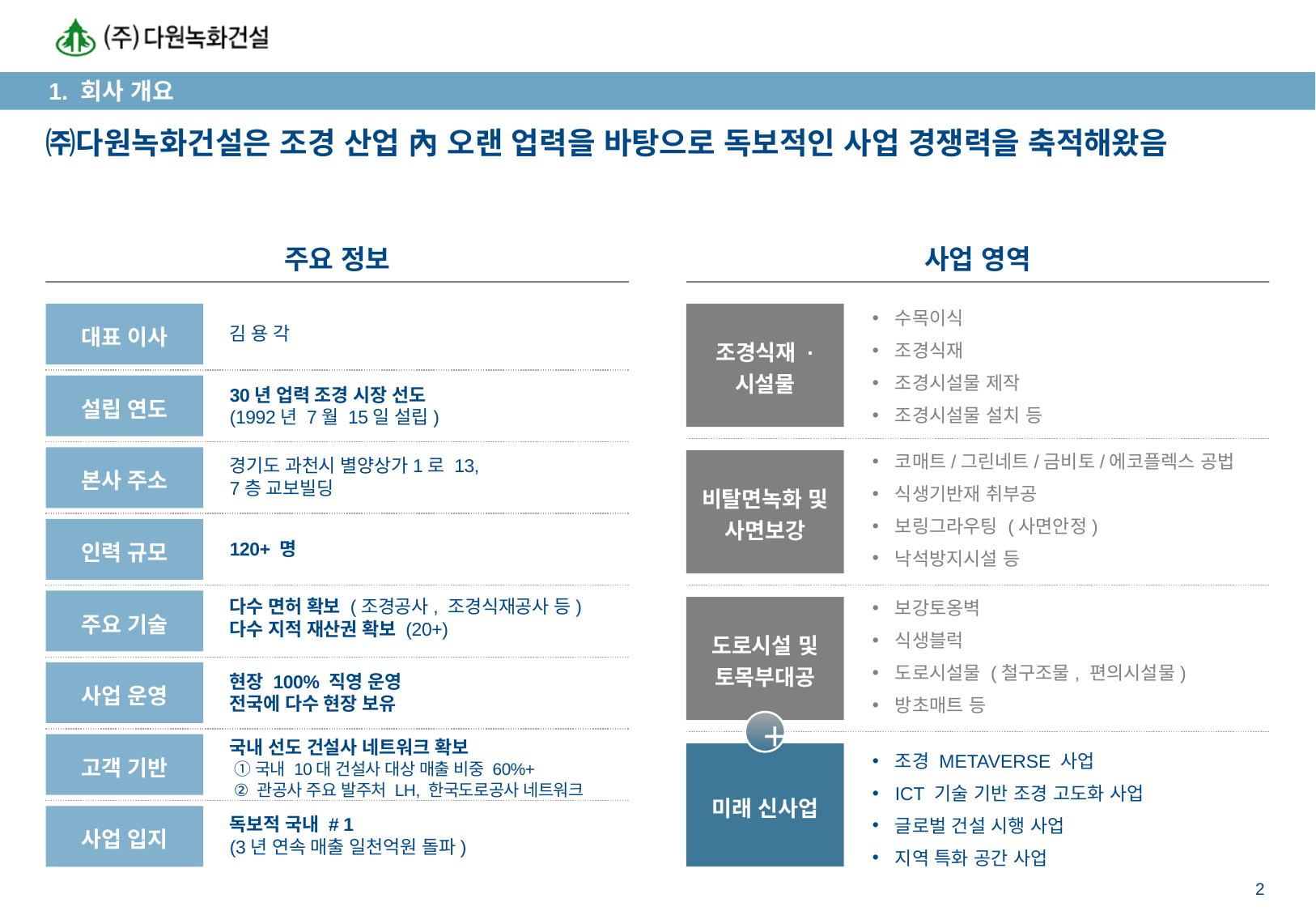

1. 회사 개요
# ㈜다원녹화건설은 조경 산업 內 오랜 업력을 바탕으로 독보적인 사업 경쟁력을 축적해왔음
주요 정보

사업 영역

수목이식
조경식재
조경시설물 제작
조경시설물 설치 등
대표 이사
조경식재 · 시설물
김 용 각
설립 연도
30년 업력 조경 시장 선도
(1992년 7월 15일 설립)
코매트/그린네트/금비토/에코플렉스 공법
식생기반재 취부공
보링그라우팅 (사면안정)
낙석방지시설 등
본사 주소
비탈면녹화 및 사면보강
경기도 과천시 별양상가1로 13,
7층 교보빌딩
인력 규모
120+ 명
보강토옹벽
식생블럭
도로시설물 (철구조물, 편의시설물)
방초매트 등
주요 기술
다수 면허 확보 (조경공사, 조경식재공사 등)
다수 지적 재산권 확보 (20+)
도로시설 및 토목부대공
사업 운영
현장 100% 직영 운영
전국에 다수 현장 보유
+
고객 기반
미래 신사업
조경 METAVERSE 사업
ICT 기술 기반 조경 고도화 사업
글로벌 건설 시행 사업
지역 특화 공간 사업
국내 선도 건설사 네트워크 확보
 ① 국내 10대 건설사 대상 매출 비중 60%+
 ② 관공사 주요 발주처 LH, 한국도로공사 네트워크
사업 입지
독보적 국내 # 1
(3년 연속 매출 일천억원 돌파)